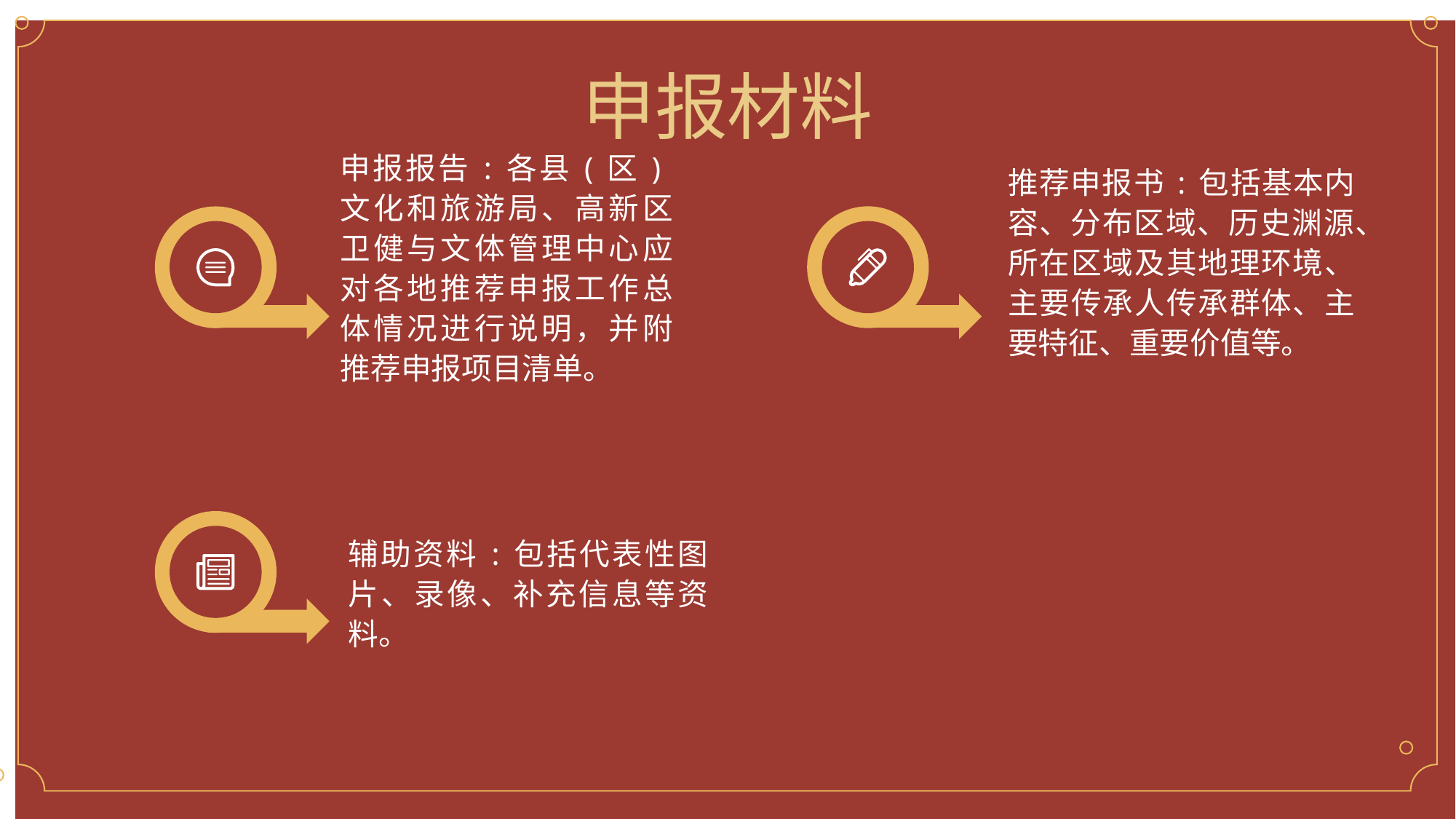

申报材料
申报报告:各县(区)文化和旅游局、高新区卫健与文体管理中心应对各地推荐申报工作总体情况进行说明，并附推荐申报项目清单。
推荐申报书:包括基本内容、分布区域、历史渊源、所在区域及其地理环境、主要传承人传承群体、主要特征、重要价值等。

辅助资料:包括代表性图片、录像、补充信息等资料。